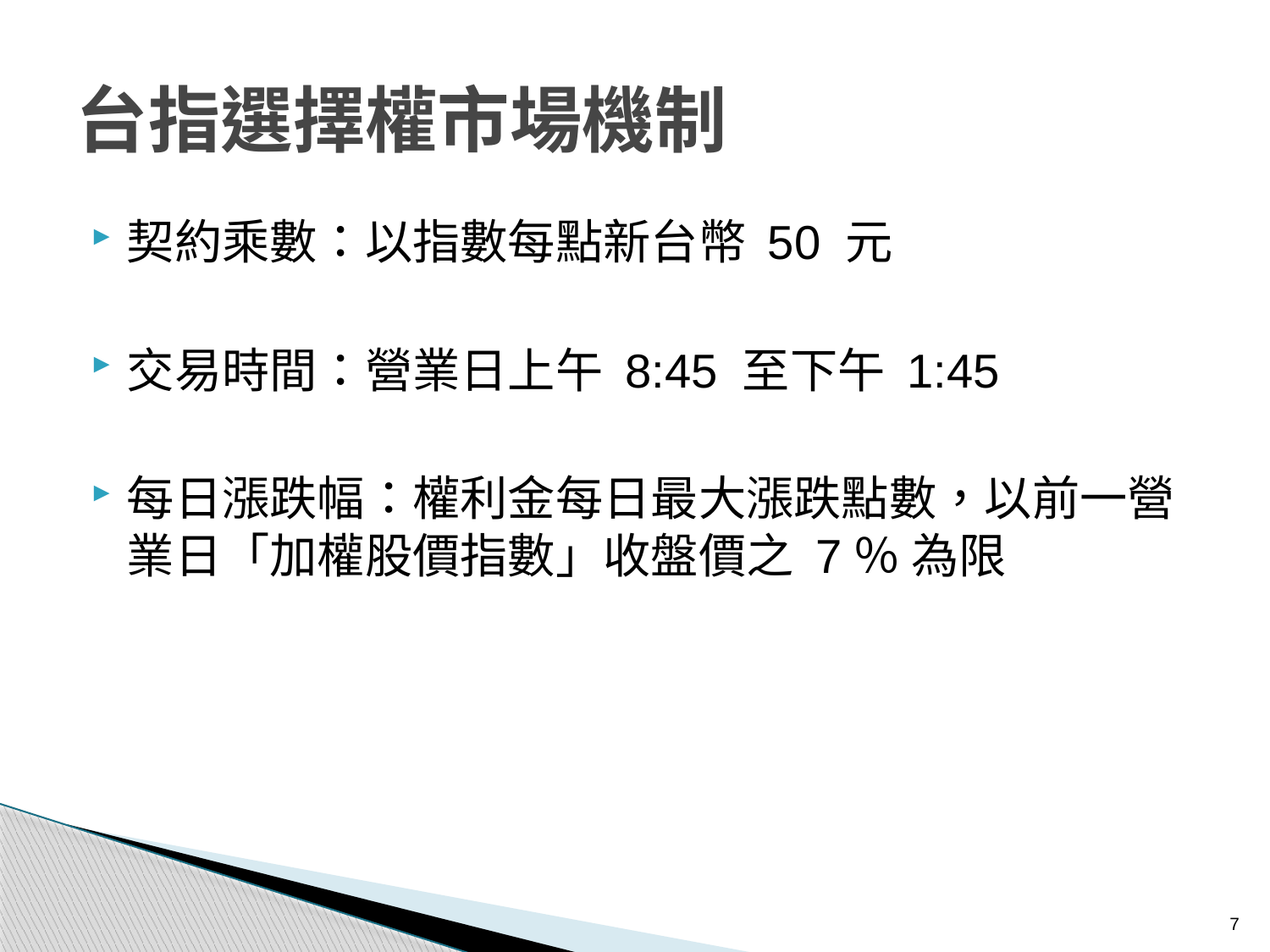

# 台指選擇權市場機制
契約乘數：以指數每點新台幣 50 元

交易時間：營業日上午 8:45 至下午 1:45

每日漲跌幅：權利金每日最大漲跌點數，以前一營業日「加權股價指數」收盤價之 7％ 為限

7